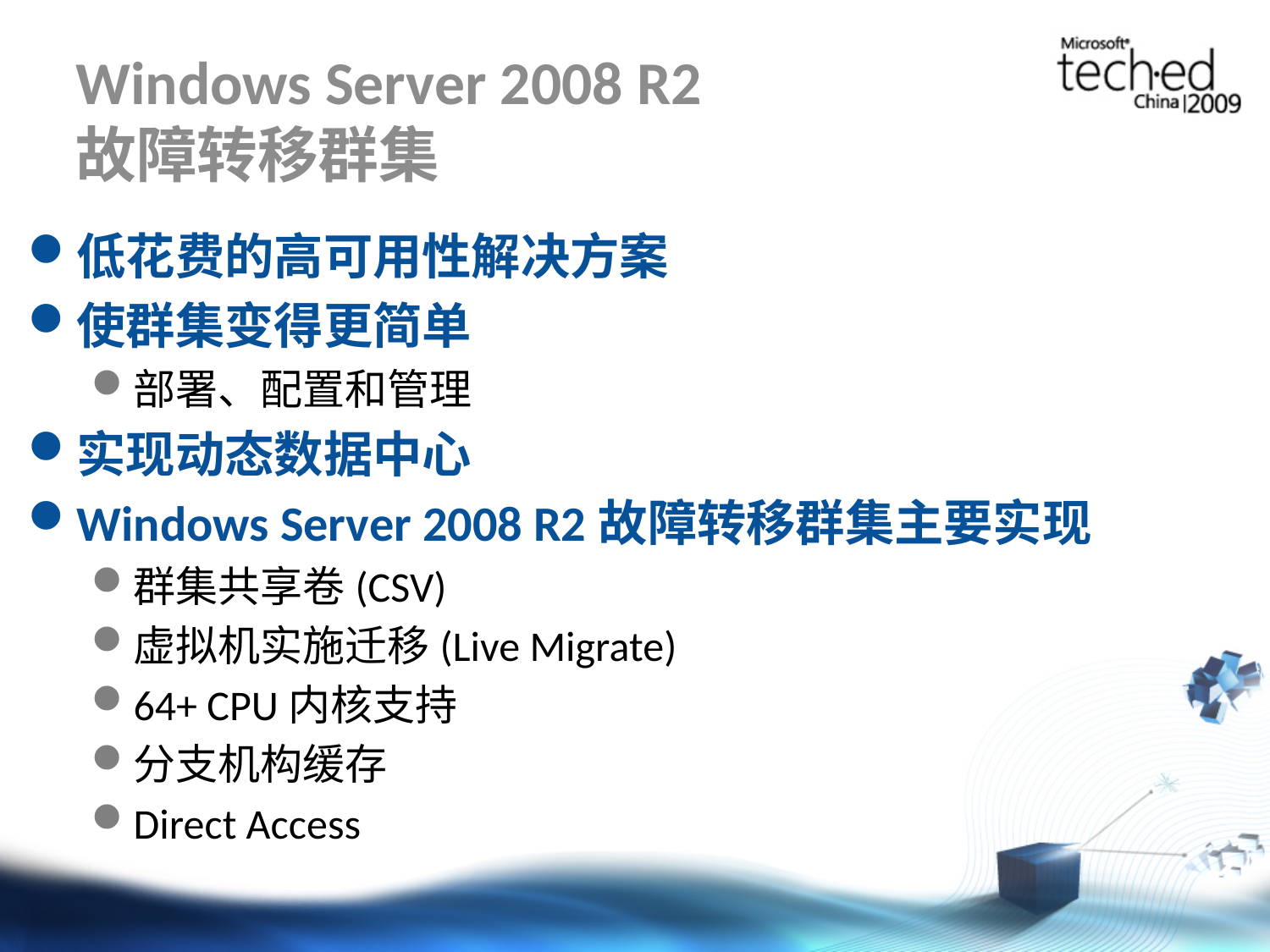

# Windows Server 2008 R2 故障转移群集
低花费的高可用性解决方案
使群集变得更简单
部署、配置和管理
实现动态数据中心
Windows Server 2008 R2故障转移群集主要实现
群集共享卷(CSV)
虚拟机实施迁移(Live Migrate)
64+ CPU内核支持
分支机构缓存
Direct Access